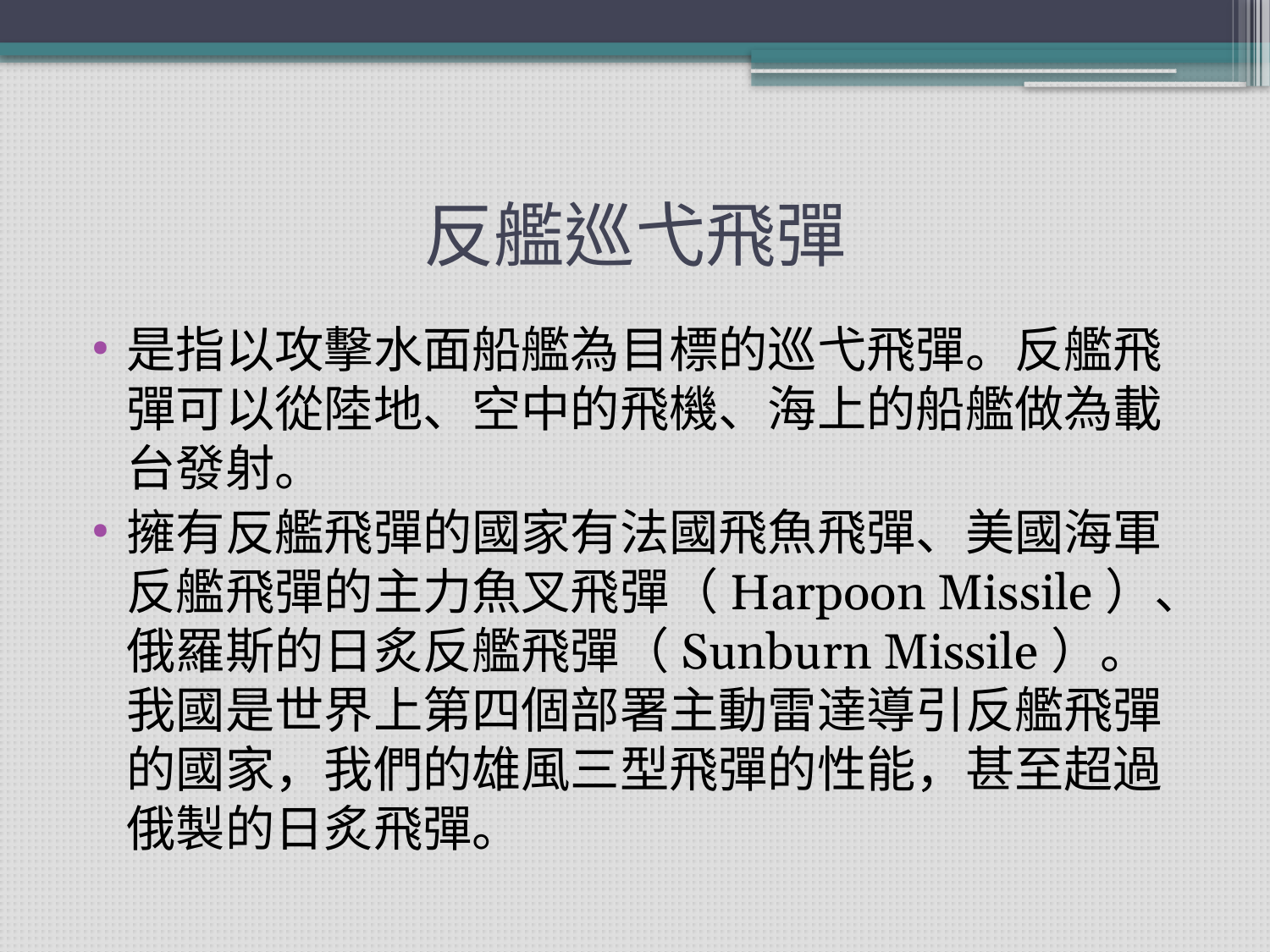

# 反艦巡弋飛彈
是指以攻擊水面船艦為目標的巡弋飛彈。反艦飛彈可以從陸地、空中的飛機、海上的船艦做為載台發射。
擁有反艦飛彈的國家有法國飛魚飛彈、美國海軍反艦飛彈的主力魚叉飛彈（Harpoon Missile）、俄羅斯的日炙反艦飛彈（Sunburn Missile）。我國是世界上第四個部署主動雷達導引反艦飛彈的國家，我們的雄風三型飛彈的性能，甚至超過俄製的日炙飛彈。